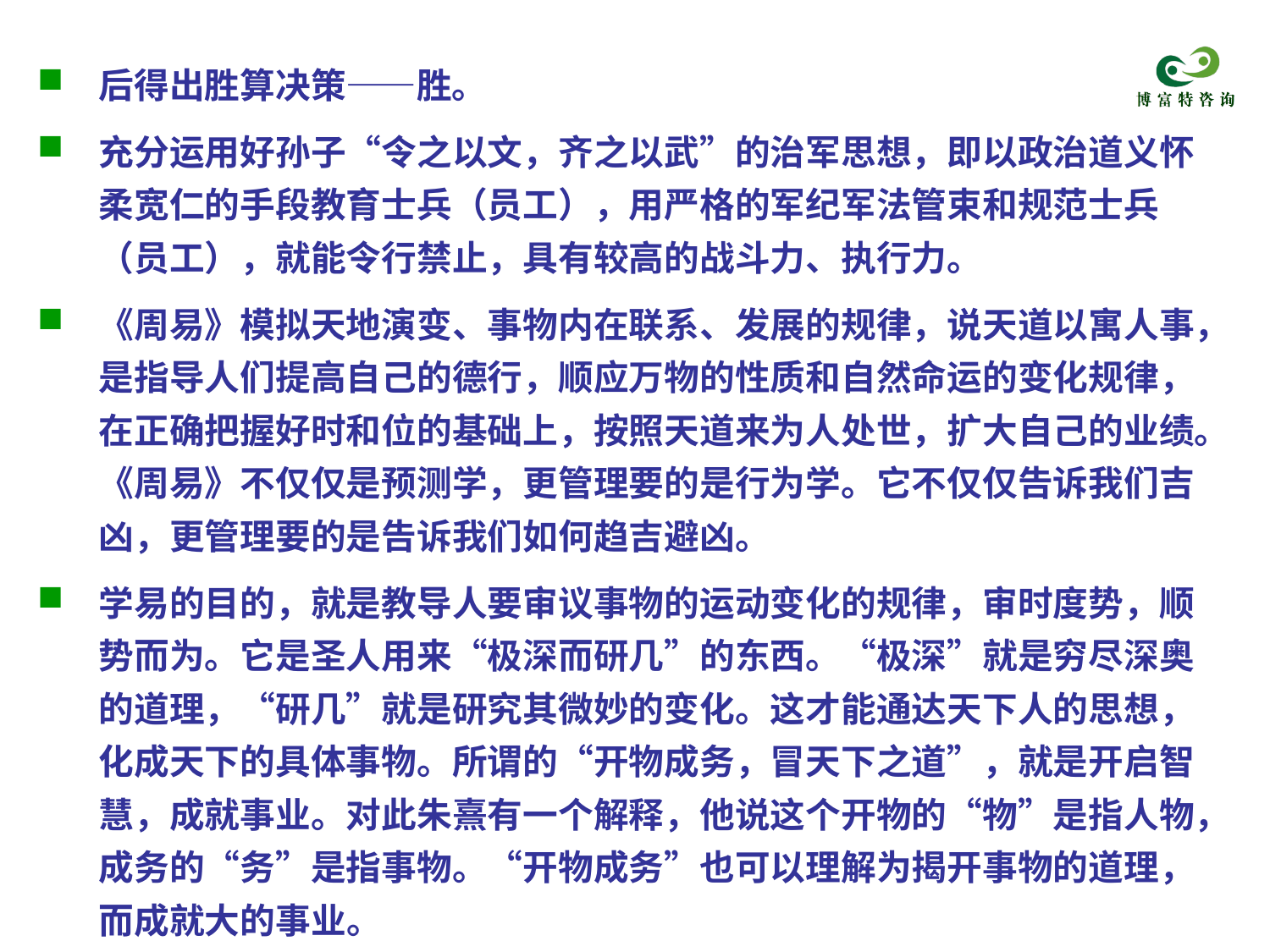

后得出胜算决策――胜。
充分运用好孙子“令之以文，齐之以武”的治军思想，即以政治道义怀柔宽仁的手段教育士兵（员工），用严格的军纪军法管束和规范士兵（员工），就能令行禁止，具有较高的战斗力、执行力。
《周易》模拟天地演变、事物内在联系、发展的规律，说天道以寓人事，是指导人们提高自己的德行，顺应万物的性质和自然命运的变化规律，在正确把握好时和位的基础上，按照天道来为人处世，扩大自己的业绩。《周易》不仅仅是预测学，更管理要的是行为学。它不仅仅告诉我们吉凶，更管理要的是告诉我们如何趋吉避凶。
学易的目的，就是教导人要审议事物的运动变化的规律，审时度势，顺势而为。它是圣人用来“极深而研几”的东西。“极深”就是穷尽深奥的道理，“研几”就是研究其微妙的变化。这才能通达天下人的思想，化成天下的具体事物。所谓的“开物成务，冒天下之道”，就是开启智慧，成就事业。对此朱熹有一个解释，他说这个开物的“物”是指人物，成务的“务”是指事物。“开物成务”也可以理解为揭开事物的道理，而成就大的事业。